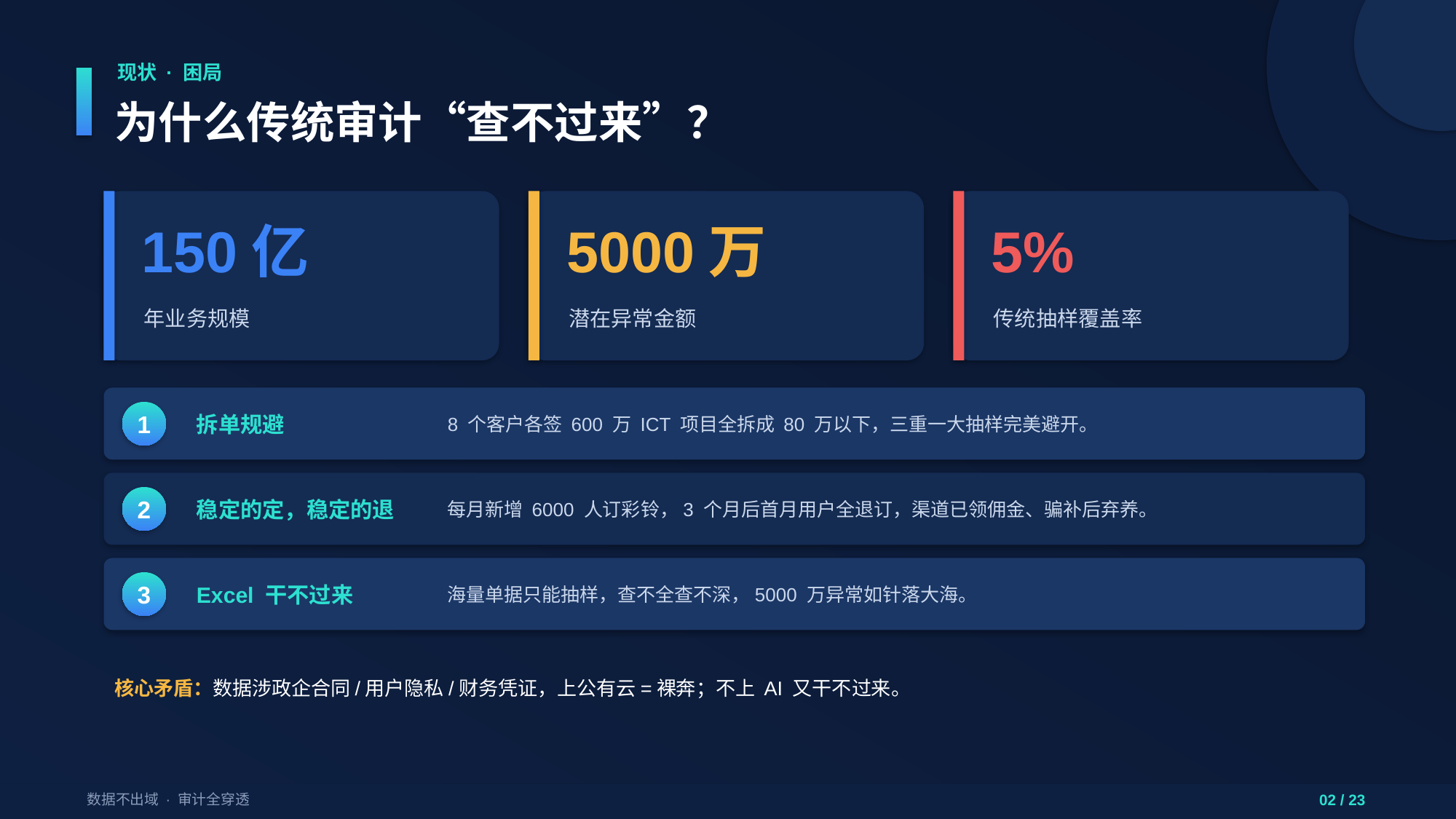

现状 · 困局

为什么传统审计“查不过来”？

150亿
5000万
5%
年业务规模
潜在异常金额
传统抽样覆盖率

拆单规避
8 个客户各签 600 万 ICT 项目全拆成 80 万以下，三重一大抽样完美避开。

1

稳定的定，稳定的退
每月新增 6000 人订彩铃，3 个月后首月用户全退订，渠道已领佣金、骗补后弃养。

2

Excel 干不过来
海量单据只能抽样，查不全查不深，5000 万异常如针落大海。

3
核心矛盾：数据涉政企合同/用户隐私/财务凭证，上公有云=裸奔；不上 AI 又干不过来。
数据不出域 · 审计全穿透
02 / 23